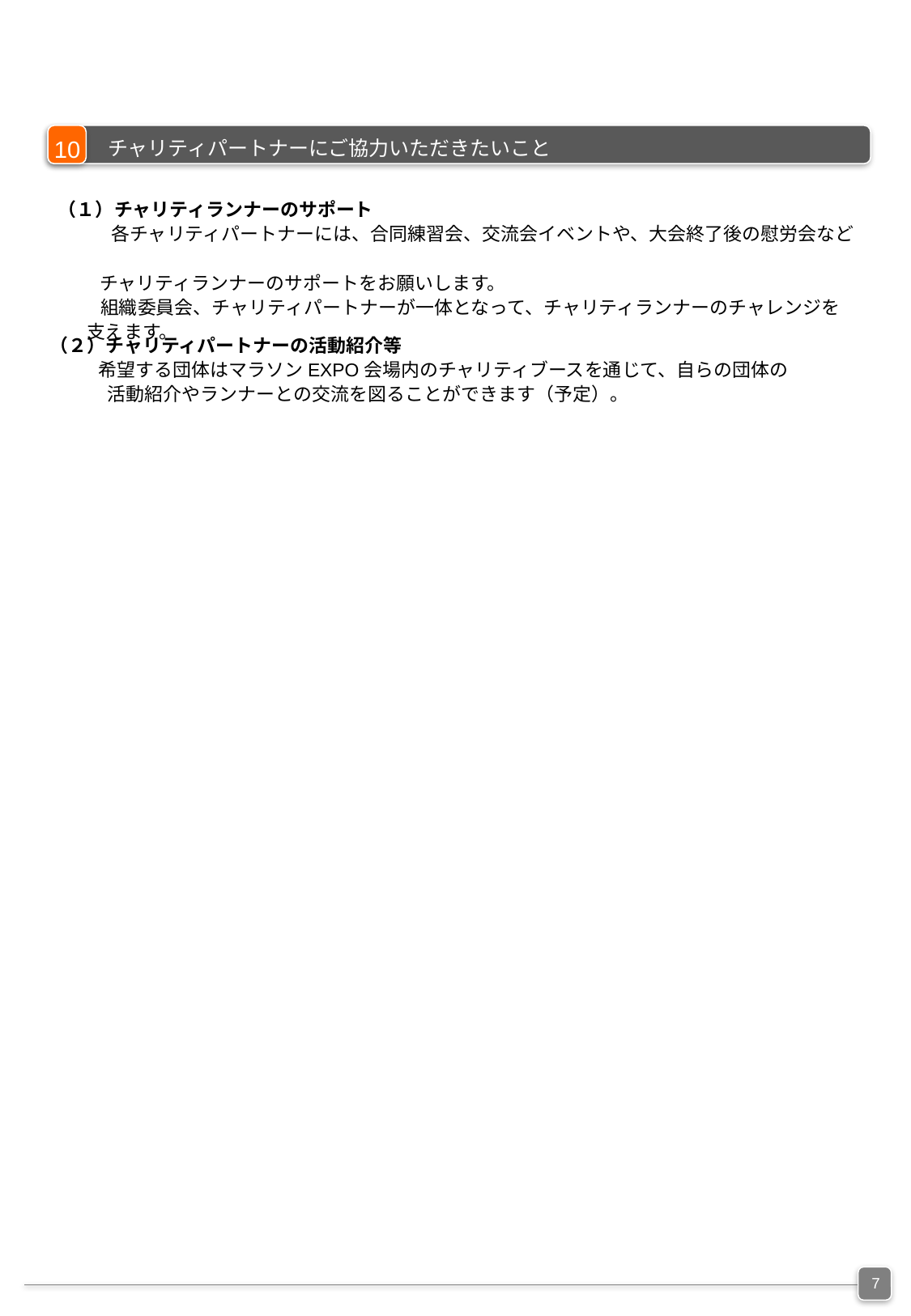

10

チャリティパートナーにご協力いただきたいこと
　（１）チャリティランナーのサポート
      　 　各チャリティパートナーには、合同練習会、交流会イベントや、大会終了後の慰労会など
　　　 チャリティランナーのサポートをお願いします。
　          組織委員会、チャリティパートナーが一体となって、チャリティランナーのチャレンジを
          支えます。
   （２）チャリティパートナーの活動紹介等
　           希望する団体はマラソンEXPO会場内のチャリティブースを通じて、自らの団体の
　　　　活動紹介やランナーとの交流を図ることができます（予定）。

7